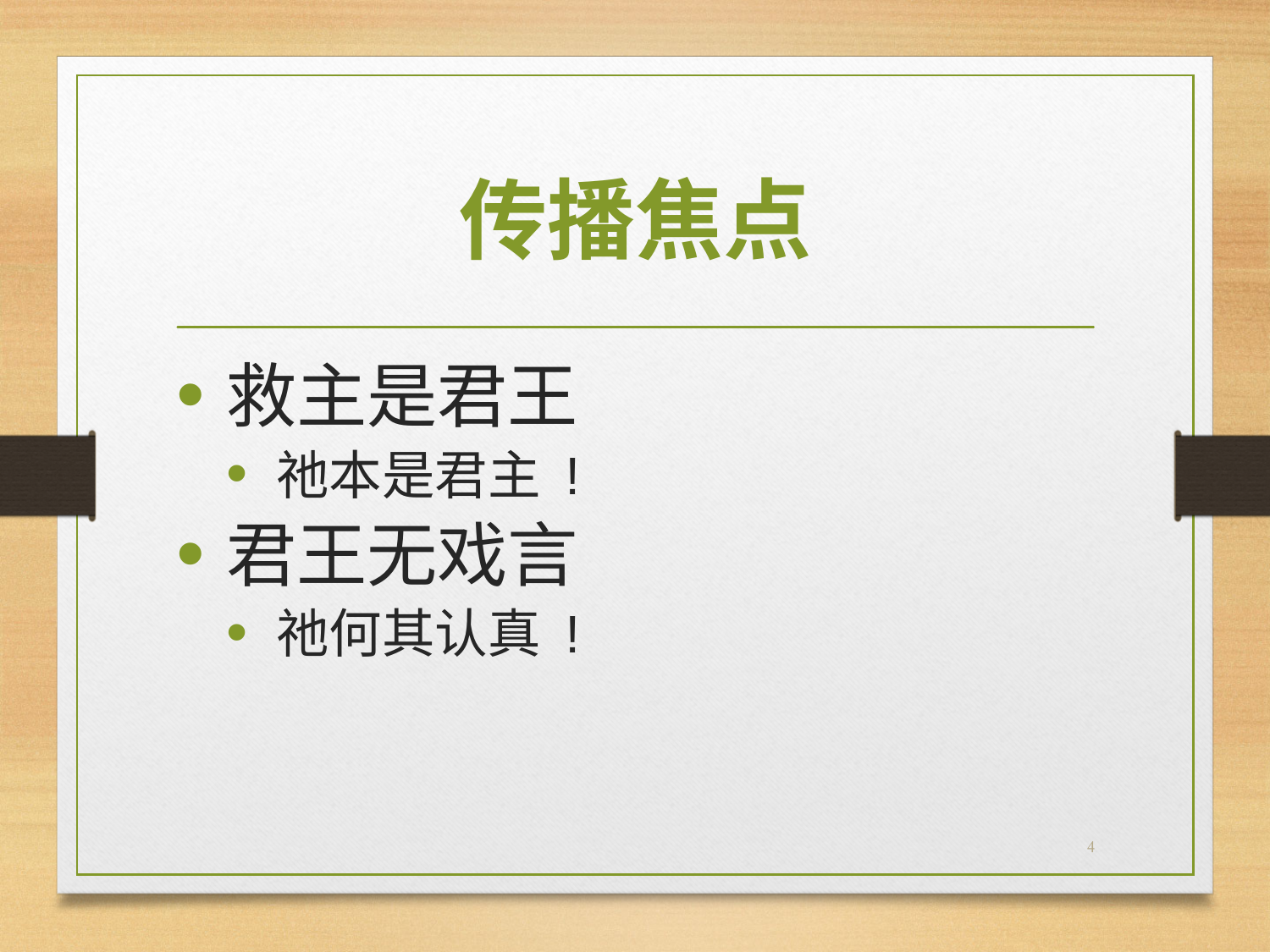

# 传播焦点
救主是君王
祂本是君主 !
君王无戏言
祂何其认真 !

4